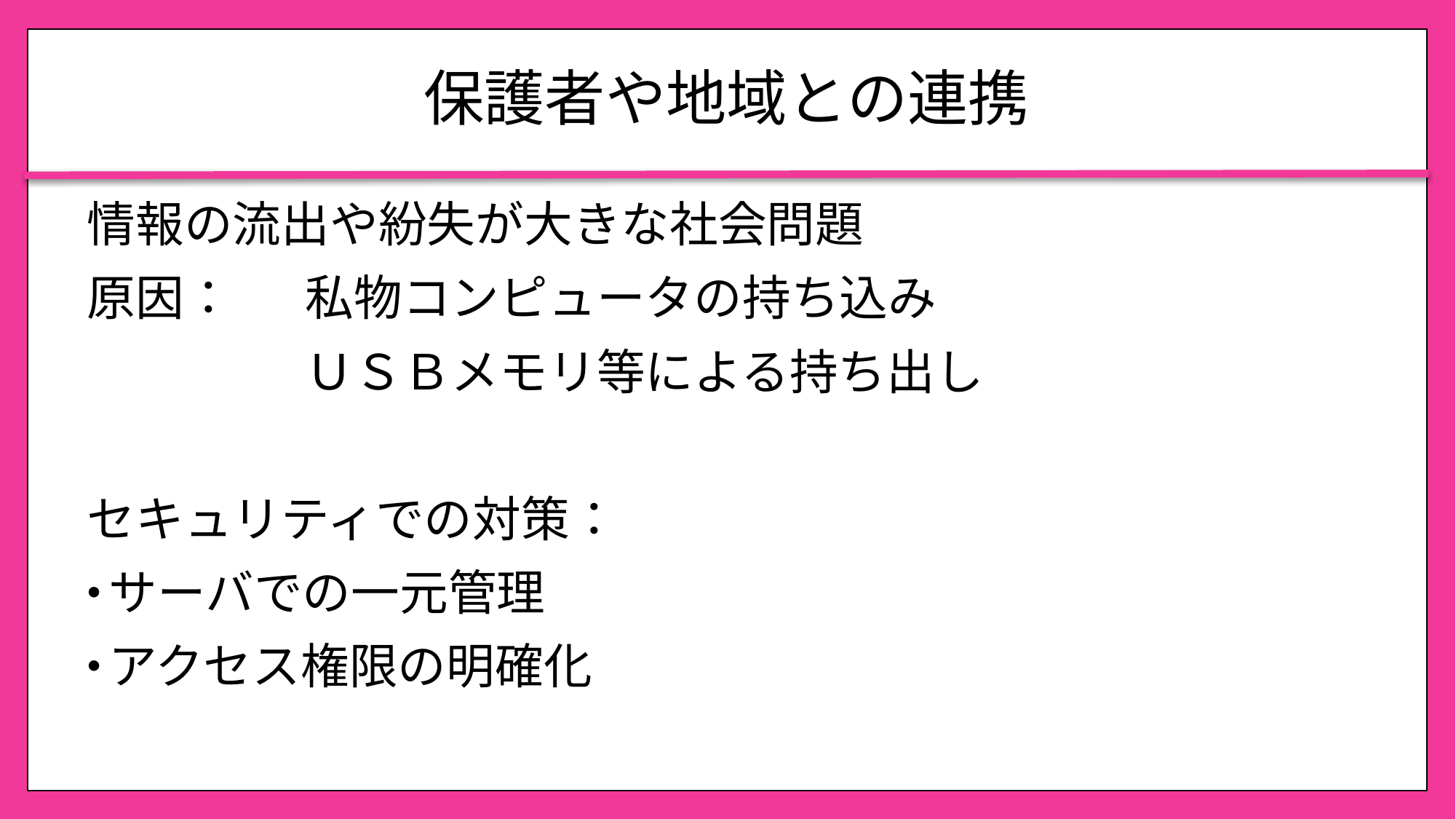

# 保護者や地域との連携
情報の流出や紛失が大きな社会問題
原因：	私物コンピュータの持ち込み
		ＵＳＢメモリ等による持ち出し

セキュリティでの対策：
サーバでの一元管理
アクセス権限の明確化